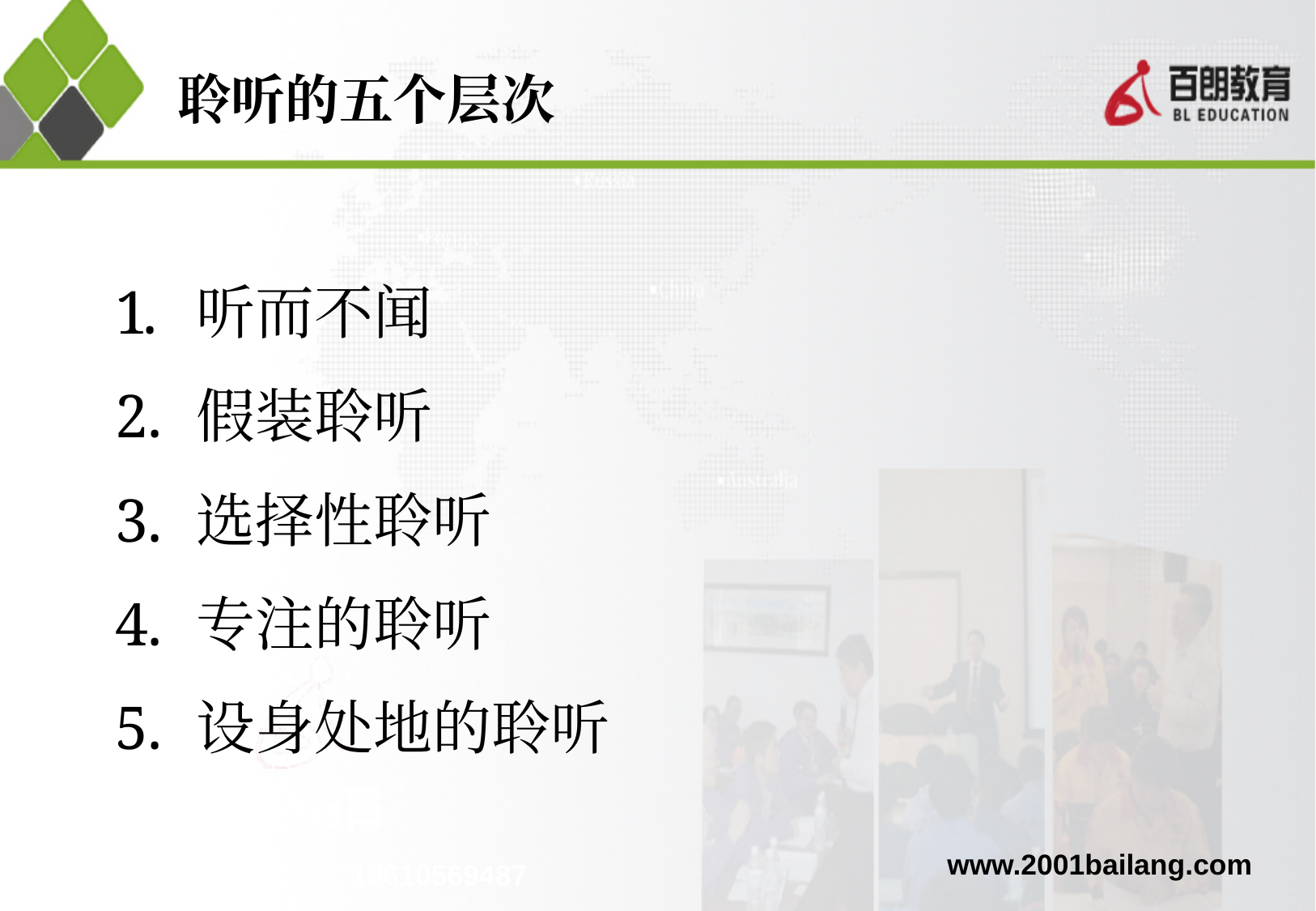

# 聆听的五个层次
听而不闻
假装聆听
选择性聆听
专注的聆听
设身处地的聆听